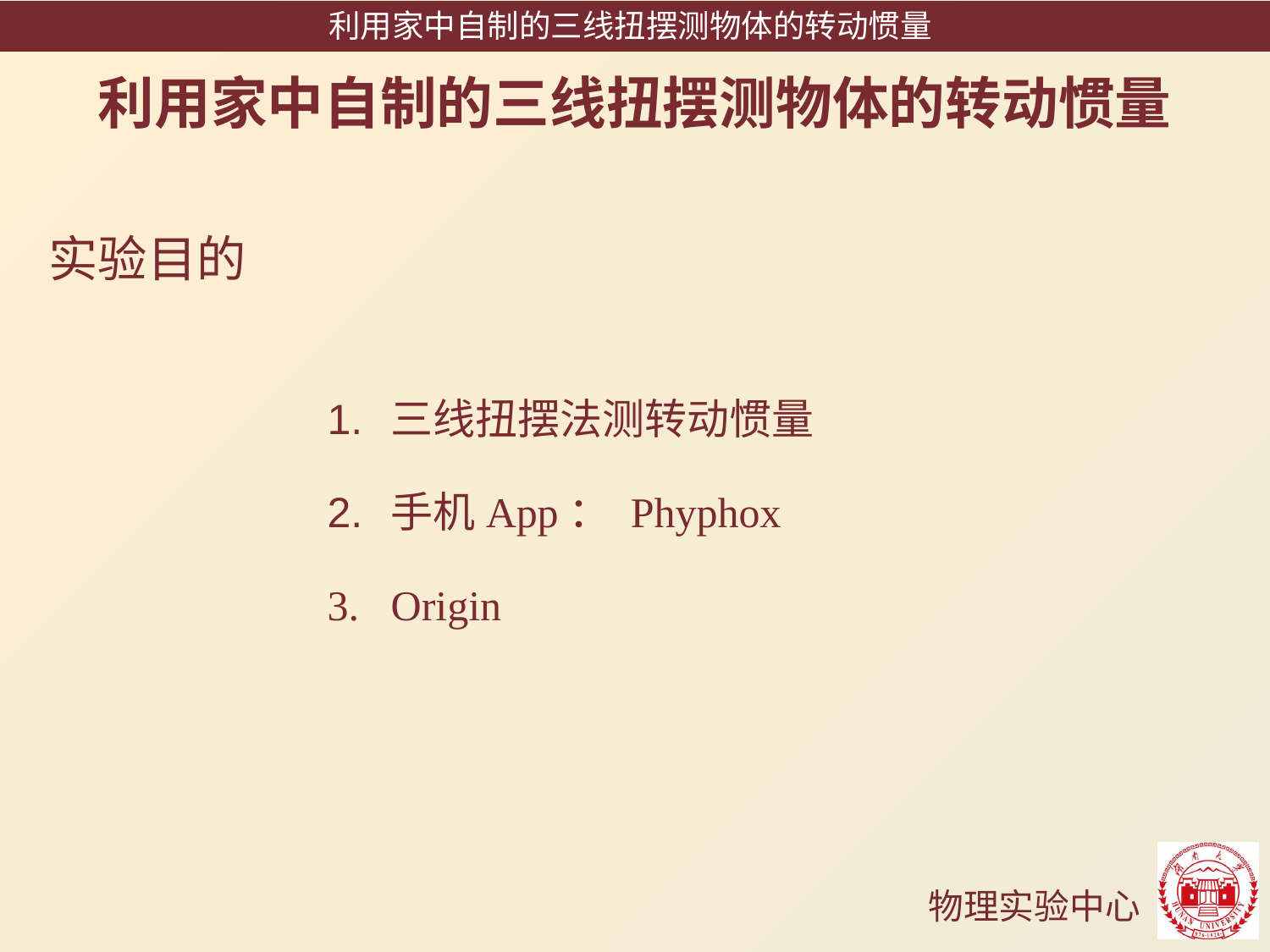

利用家中自制的三线扭摆测物体的转动惯量
利用家中自制的三线扭摆测物体的转动惯量
实验目的
三线扭摆法测转动惯量
手机App： Phyphox
Origin